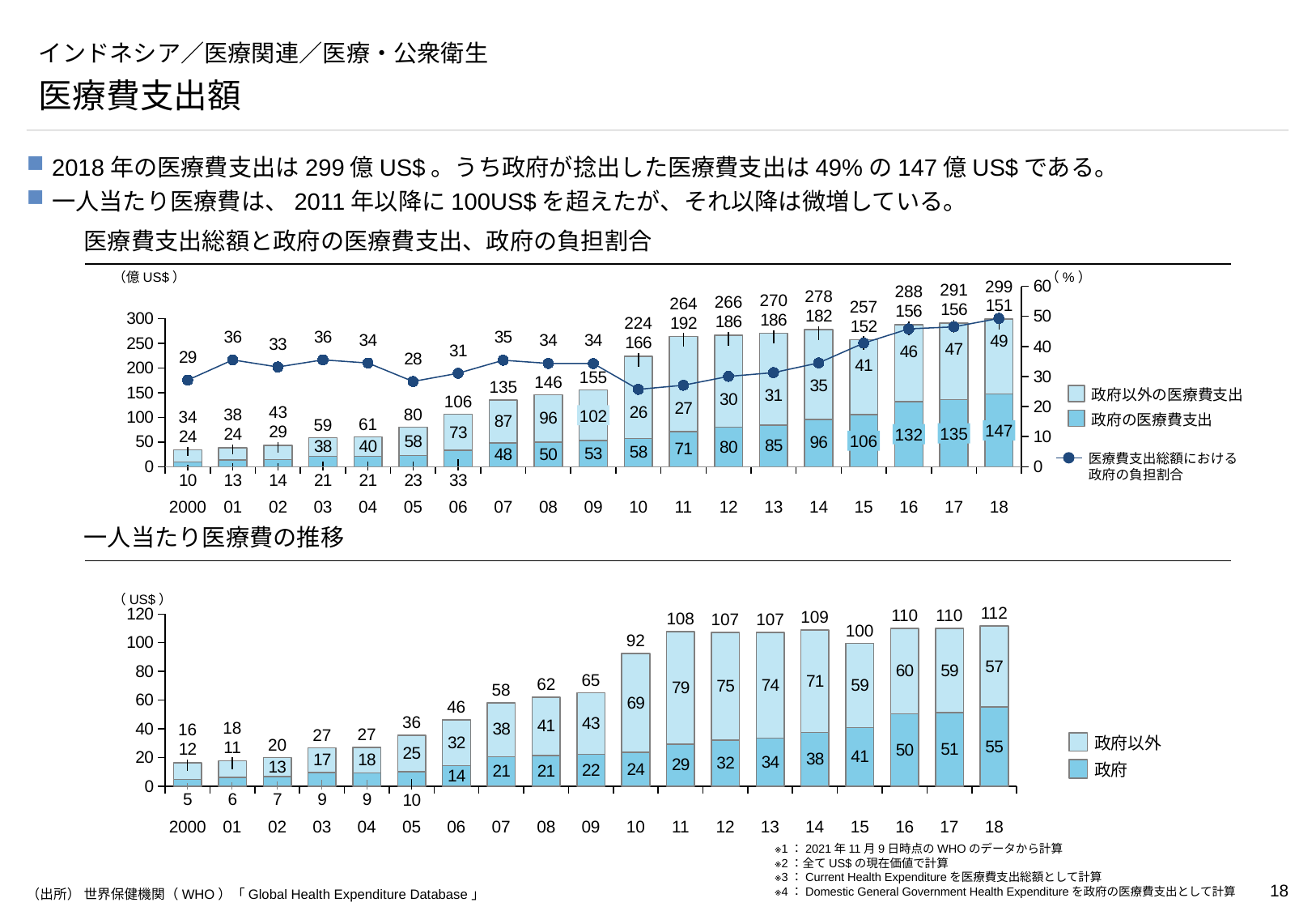

# インドネシア／医療関連／医療・公衆衛生
医療費支出額
2018年の医療費支出は299億US$。うち政府が捻出した医療費支出は49%の147億US$である。
一人当たり医療費は、2011年以降に100US$を超えたが、それ以降は微増している。
医療費支出総額と政府の医療費支出、政府の負担割合
（億US$）
（%）

### Chart

| Category |  |
|---|---|
299
291
288
278
270
266

### Chart

| Category |  |  |
|---|---|---|
264
257
224
155
146
135
政府以外の医療費支出

106
43
80
38
102
34
政府の医療費支出

61
59
147
135
132
106
医療費支出総額における
政府の負担割合

2000
01
02
03
04
05
06
07
08
09
10
11
12
13
14
15
16
17
18
一人当たり医療費の推移
（US$）

### Chart

| Category |  |  |
|---|---|---|
112
110
110
109
108
107
107
100
92
65
62
58
46
36
18
16
27
27
政府以外

20
政府

2000
01
02
03
04
05
06
07
08
09
10
11
12
13
14
15
16
17
18
※1：2021年11月9日時点のWHOのデータから計算
※2：全てUS$の現在価値で計算
※3：Current Health Expenditureを医療費支出総額として計算
※4：Domestic General Government Health Expenditureを政府の医療費支出として計算
（出所） 世界保健機関（WHO）「Global Health Expenditure Database」